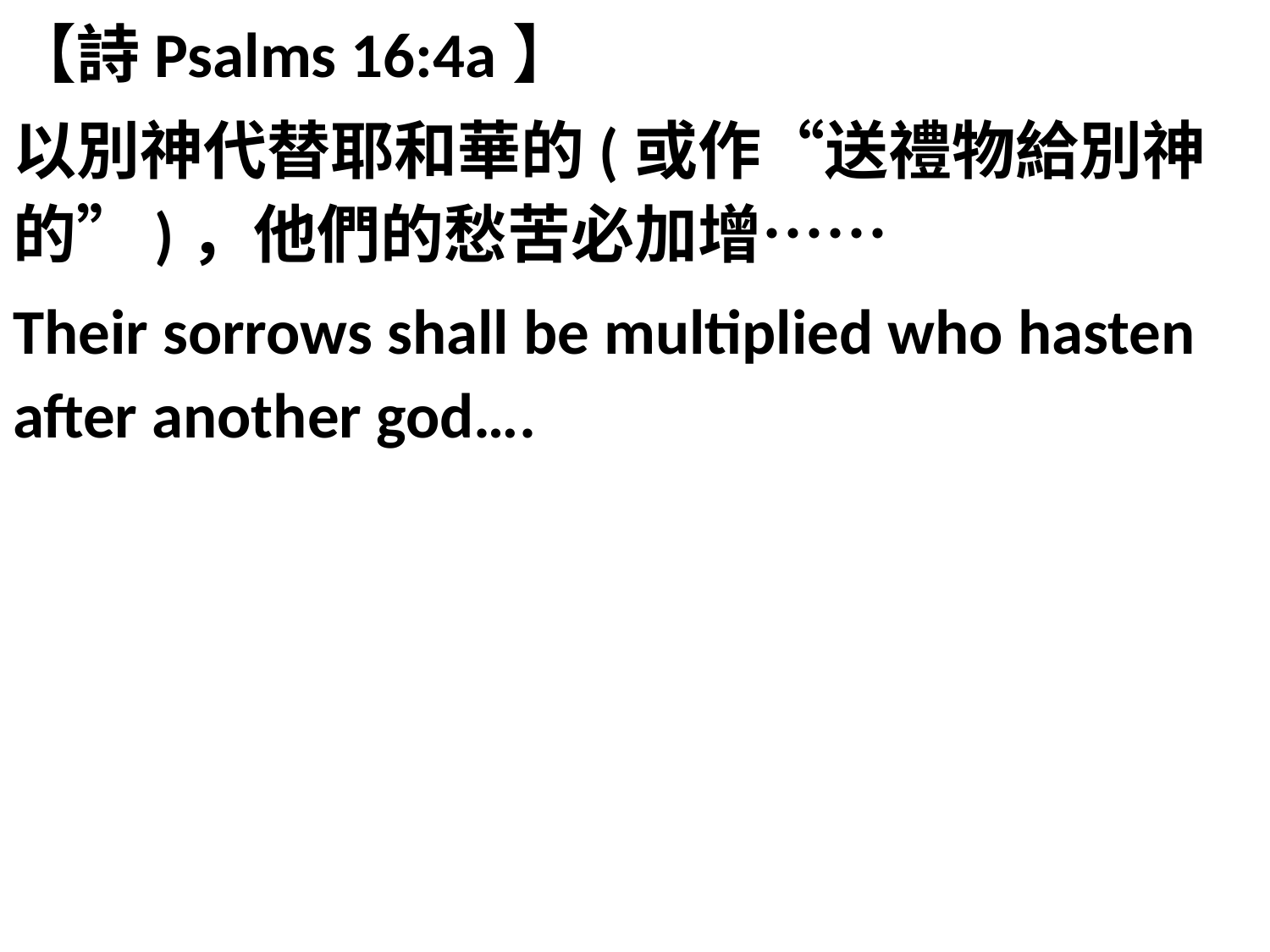

【詩Psalms 16:4a】
以別神代替耶和華的(或作“送禮物給別神的”)，他們的愁苦必加增……
Their sorrows shall be multiplied who hasten after another god….